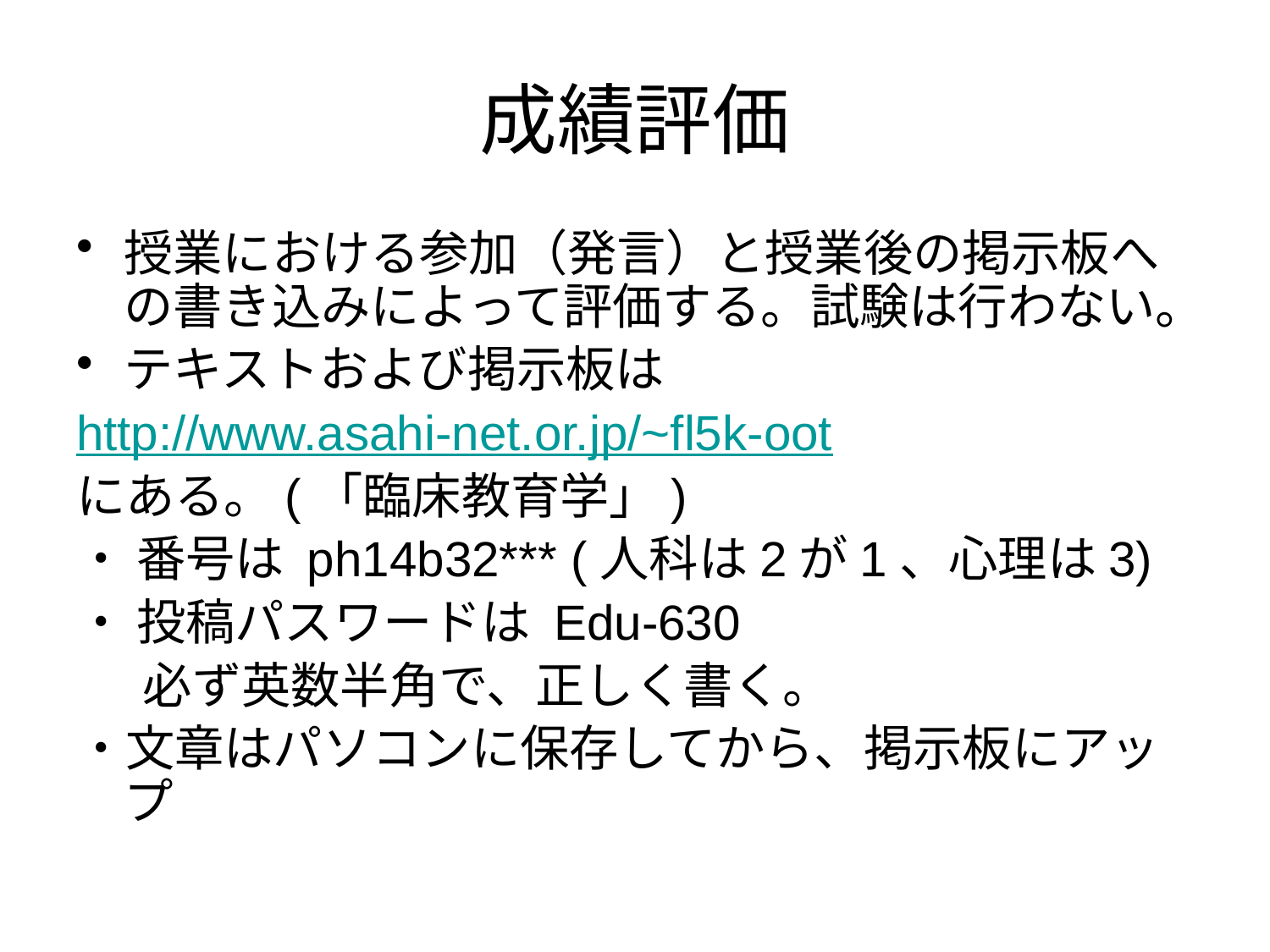

# 成績評価
授業における参加（発言）と授業後の掲示板への書き込みによって評価する。試験は行わない。
テキストおよび掲示板は
http://www.asahi-net.or.jp/~fl5k-oot
にある。(「臨床教育学」)
・ 番号は ph14b32*** (人科は2が1、心理は3)
・ 投稿パスワードは Edu-630
     必ず英数半角で、正しく書く。
・文章はパソコンに保存してから、掲示板にアップ